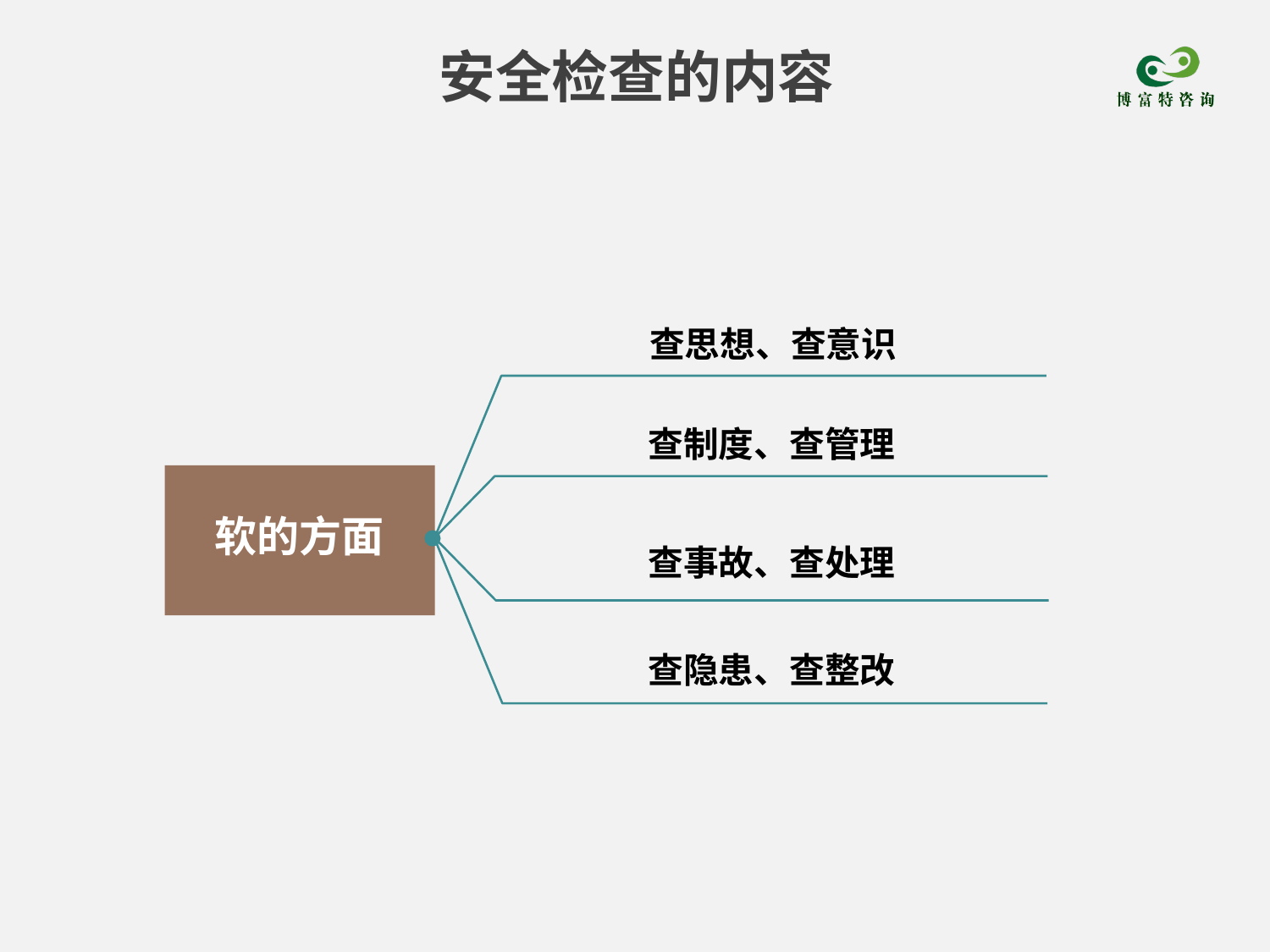

安全检查的内容
查思想、查意识

查制度、查管理

软的方面

查事故、查处理

查隐患、查整改